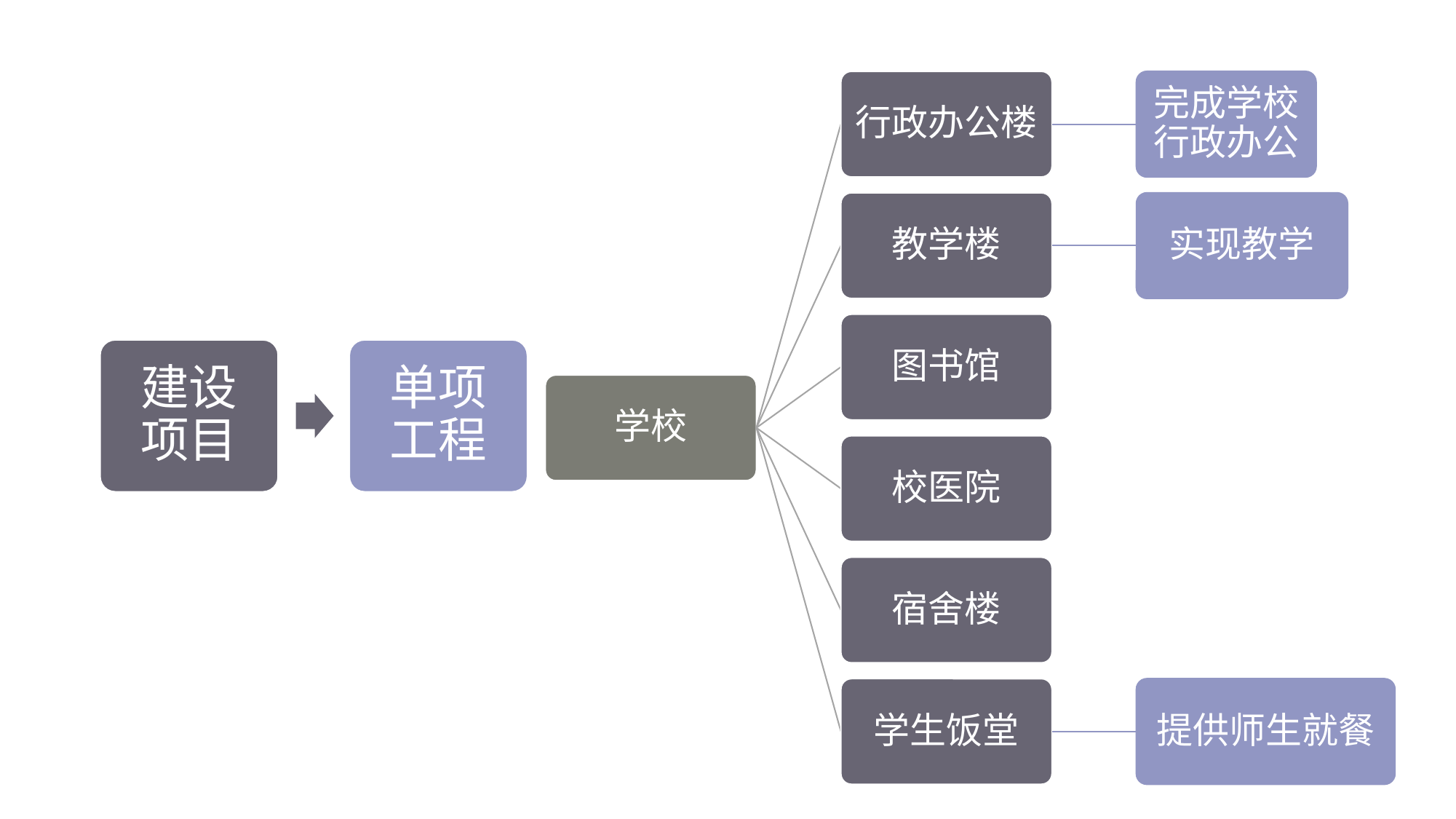

#
学校

行政办公楼

完成学校行政办公

教学楼

实现教学

图书馆

校医院

宿舍楼

学生饭堂

提供师生就餐
建设项目

单项工程